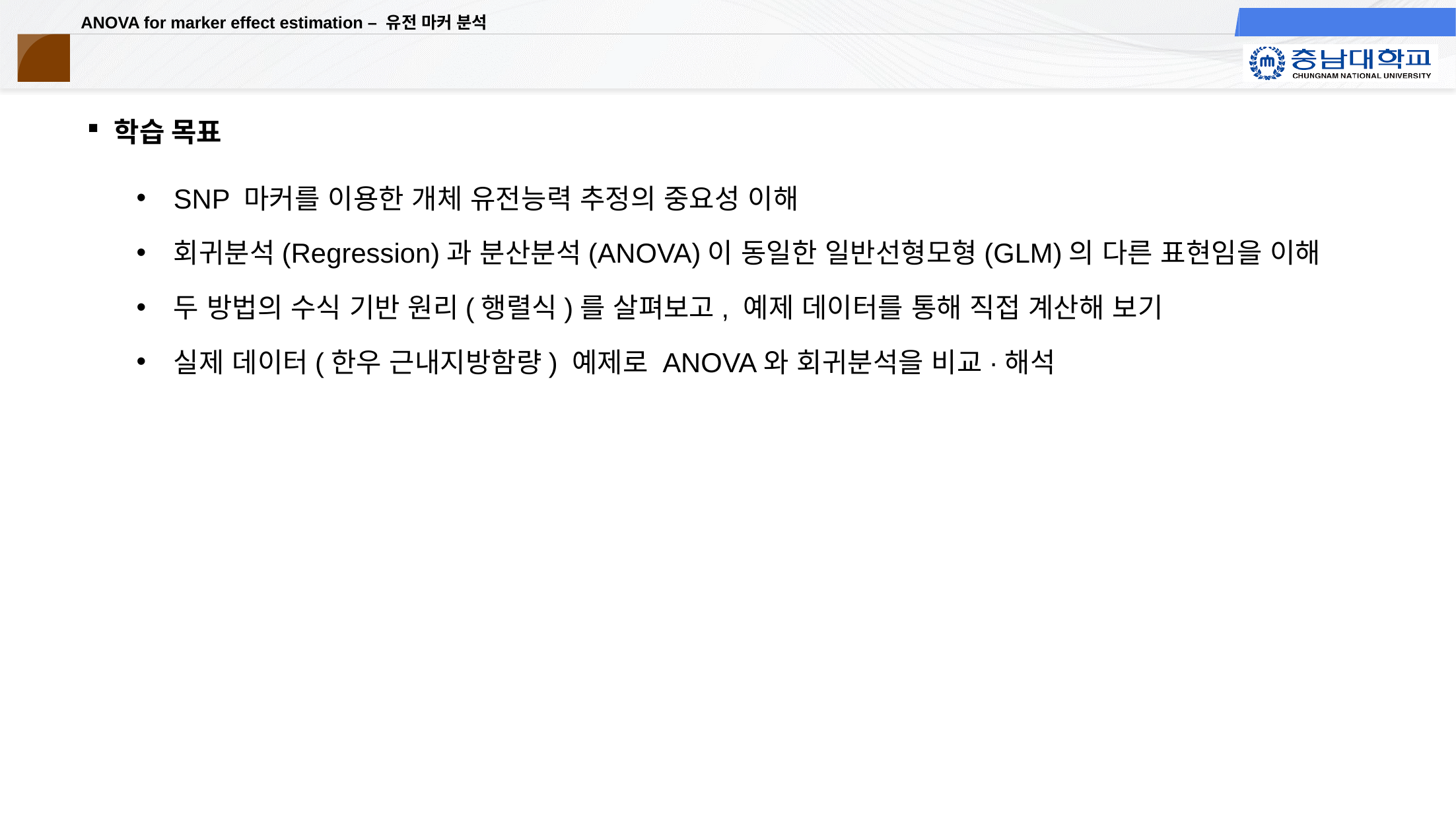

#
학습 목표
SNP 마커를 이용한 개체 유전능력 추정의 중요성 이해
회귀분석(Regression)과 분산분석(ANOVA)이 동일한 일반선형모형(GLM)의 다른 표현임을 이해
두 방법의 수식 기반 원리(행렬식)를 살펴보고, 예제 데이터를 통해 직접 계산해 보기
실제 데이터(한우 근내지방함량) 예제로 ANOVA와 회귀분석을 비교·해석